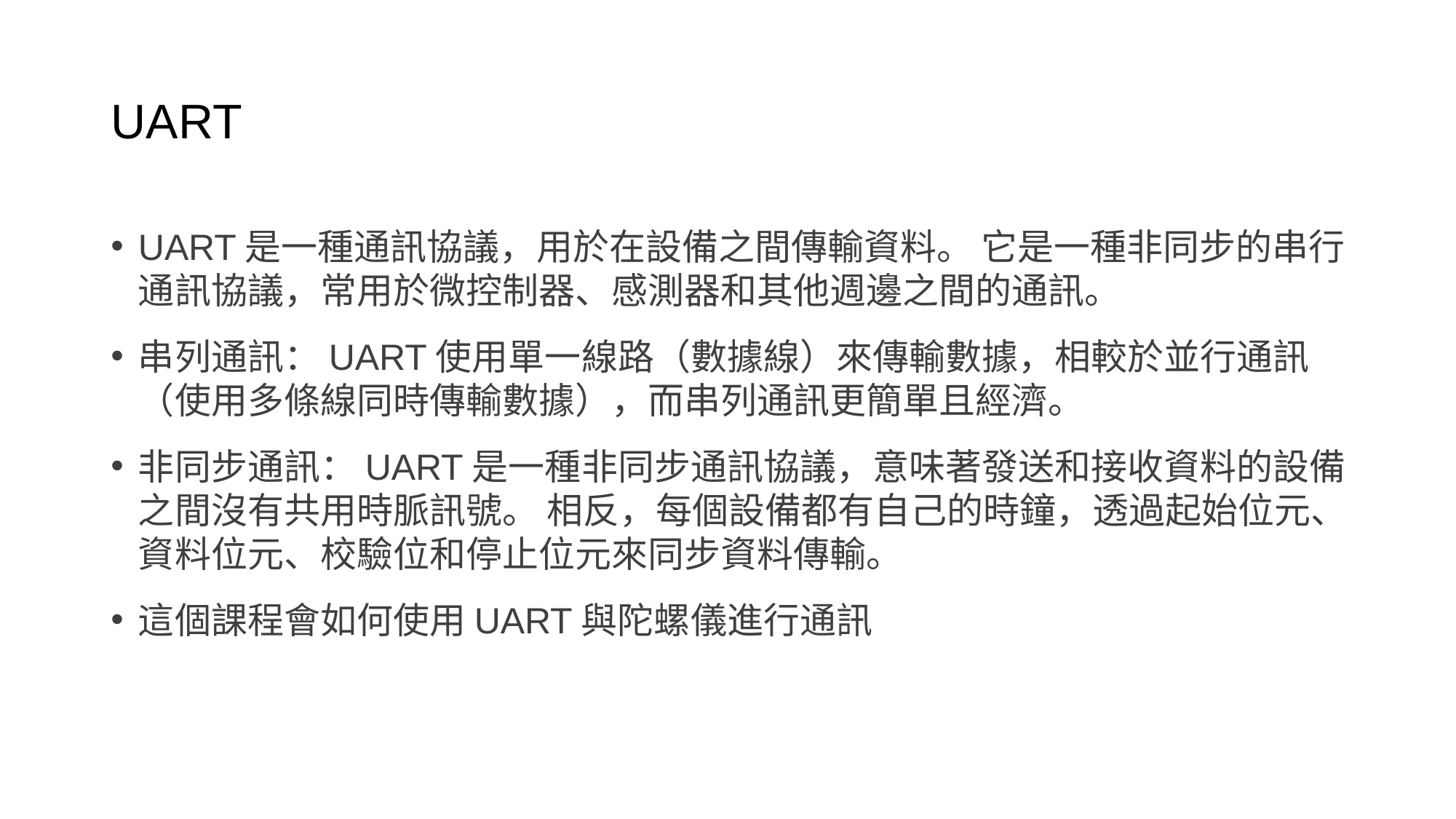

# UART
UART是一種通訊協議，用於在設備之間傳輸資料。 它是一種非同步的串行通訊協議，常用於微控制器、感測器和其他週邊之間的通訊。
串列通訊：UART使用單一線路（數據線）來傳輸數據，相較於並行通訊（使用多條線同時傳輸數據），而串列通訊更簡單且經濟。
非同步通訊：UART是一種非同步通訊協議，意味著發送和接收資料的設備之間沒有共用時脈訊號。 相反，每個設備都有自己的時鐘，透過起始位元、資料位元、校驗位和停止位元來同步資料傳輸。
這個課程會如何使用UART與陀螺儀進行通訊